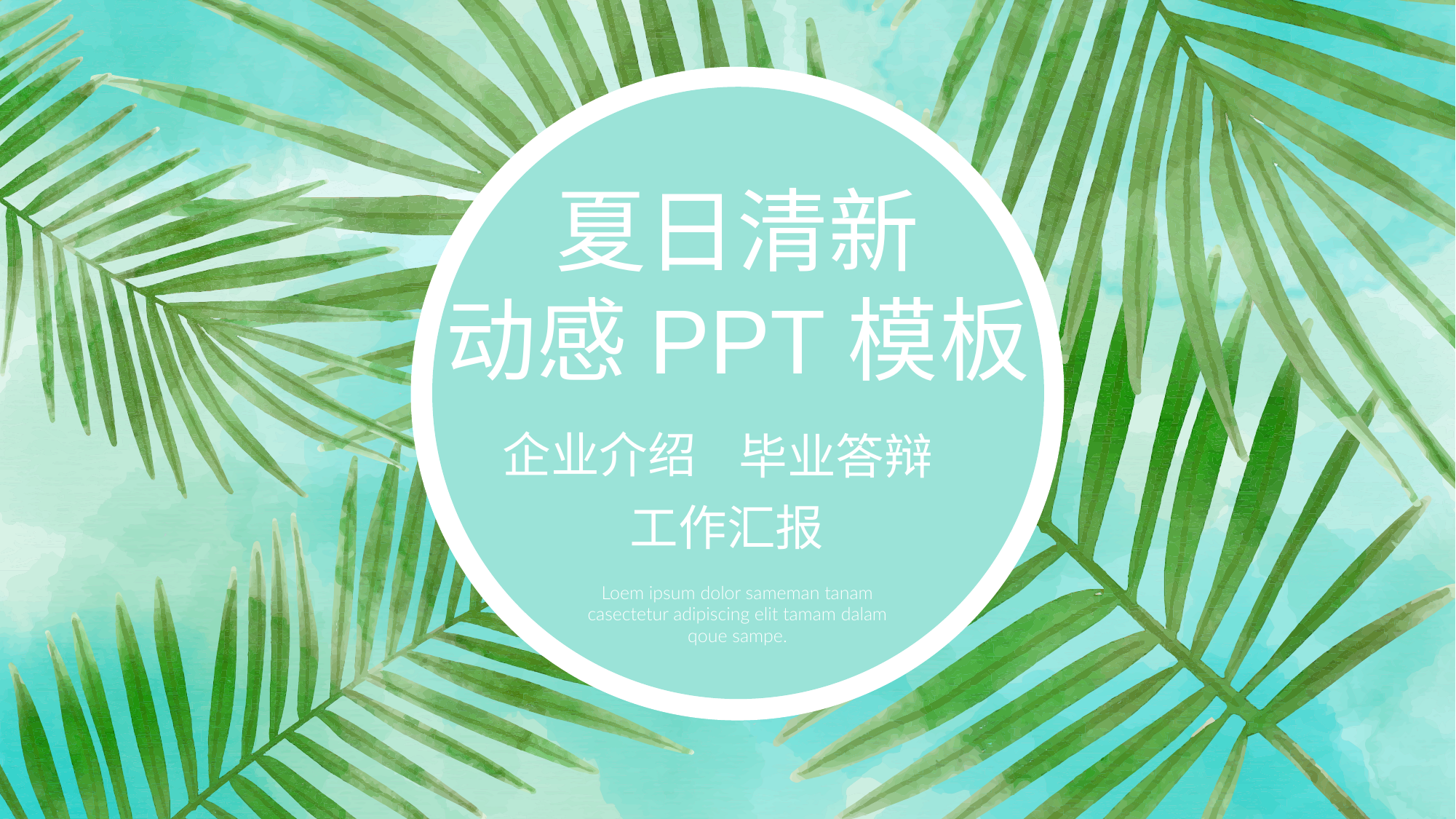

夏日清新
动感PPT模板
企业介绍
毕业答辩
工作汇报
Loem ipsum dolor sameman tanam casectetur adipiscing elit tamam dalam qoue sampe.